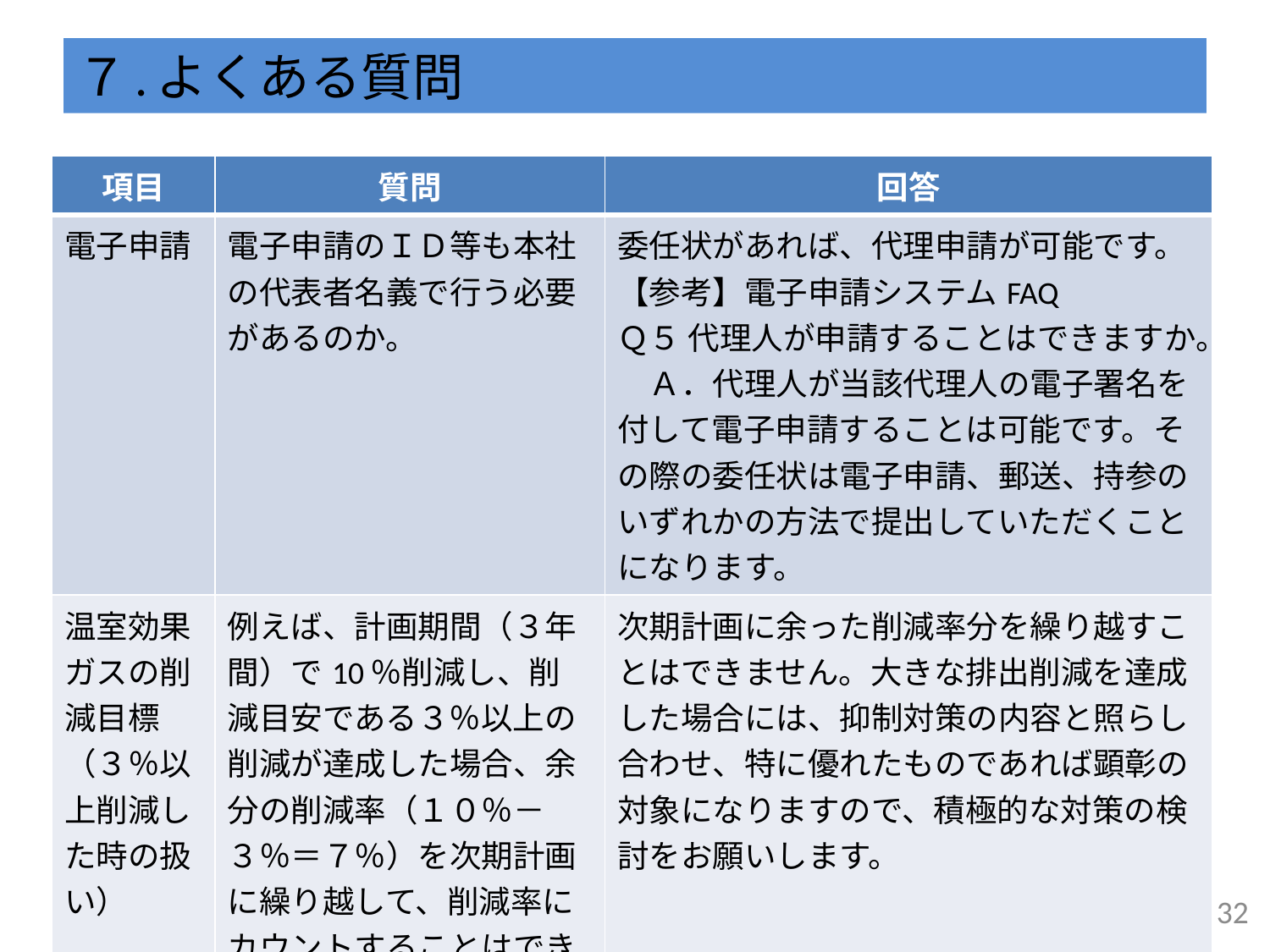

# ７.よくある質問
| 項目 | 質問 | 回答 |
| --- | --- | --- |
| 電子申請 | 電子申請のＩＤ等も本社の代表者名義で行う必要があるのか。 | 委任状があれば、代理申請が可能です。 【参考】電子申請システムFAQ Ｑ５ 代理人が申請することはできますか。 　Ａ．代理人が当該代理人の電子署名を付して電子申請することは可能です。その際の委任状は電子申請、郵送、持参のいずれかの方法で提出していただくことになります。 |
| 温室効果ガスの削減目標（３％以上削減した時の扱い） | 例えば、計画期間（３年間）で10％削減し、削減目安である３％以上の削減が達成した場合、余分の削減率（１０％－３％＝７％）を次期計画に繰り越して、削減率にカウントすることはできないでしょうか。 | 次期計画に余った削減率分を繰り越すことはできません。大きな排出削減を達成した場合には、抑制対策の内容と照らし合わせ、特に優れたものであれば顕彰の対象になりますので、積極的な対策の検討をお願いします。 |
32